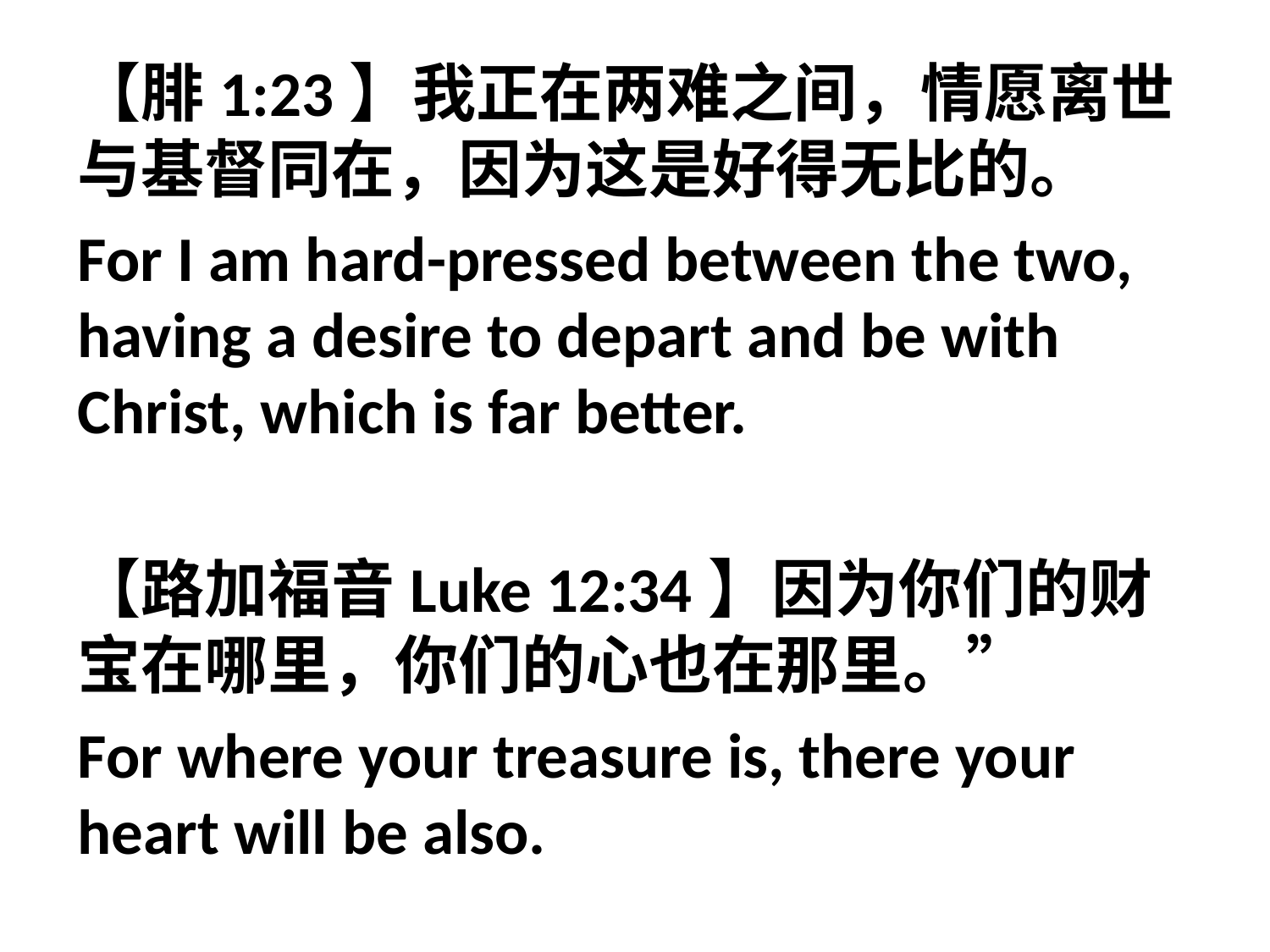

【腓1:23】我正在两难之间，情愿离世与基督同在，因为这是好得无比的。
For I am hard-pressed between the two, having a desire to depart and be with Christ, which is far better.

【路加福音Luke 12:34】因为你们的财宝在哪里，你们的心也在那里。”
For where your treasure is, there your heart will be also.